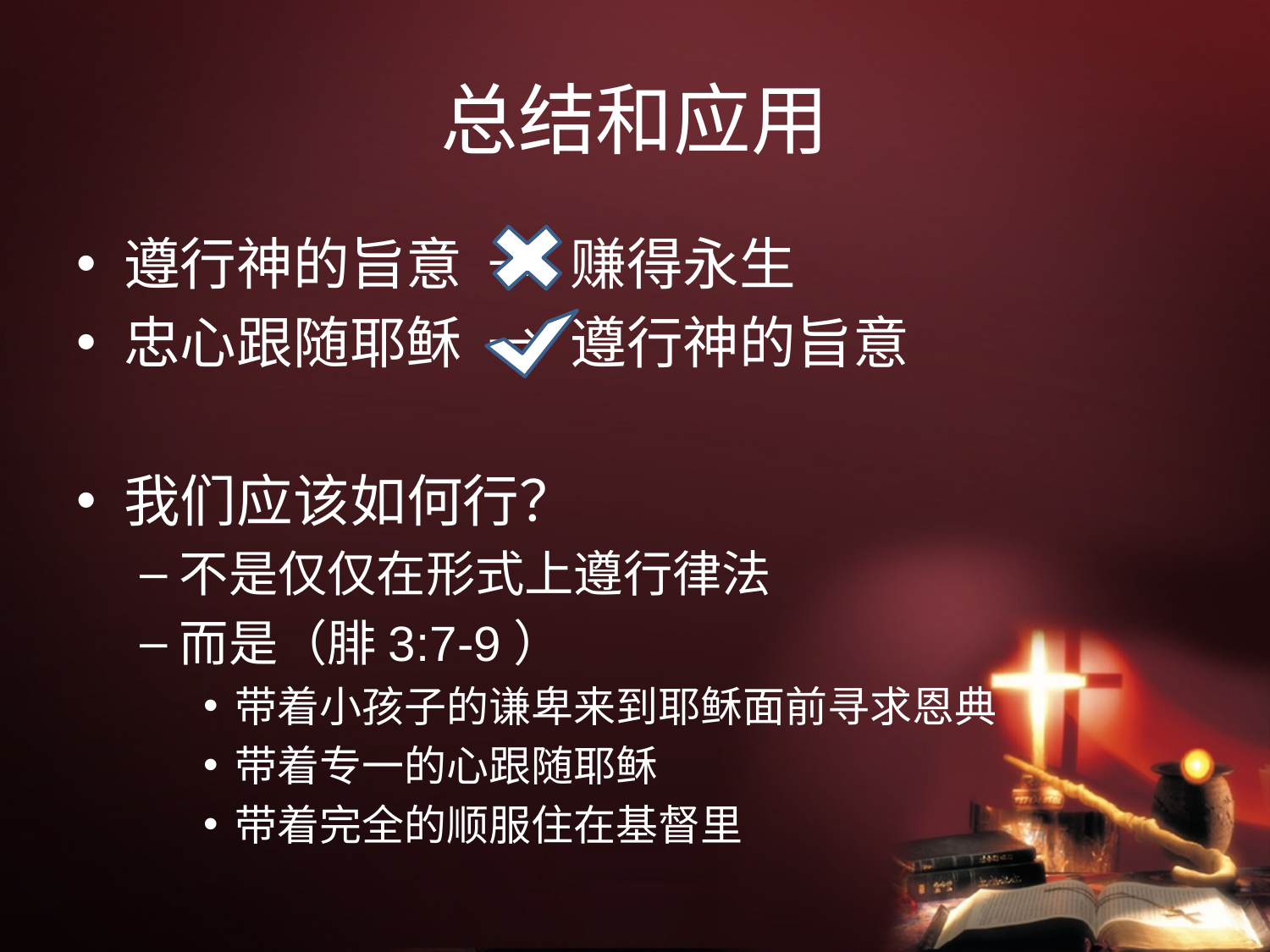

# 总结和应用

遵行神的旨意  →  赚得永生
忠心跟随耶稣  →  遵行神的旨意

我们应该如何行？
不是仅仅在形式上遵行律法
而是（腓3:7-9）
带着小孩子的谦卑来到耶稣面前寻求恩典
带着专一的心跟随耶稣
带着完全的顺服住在基督里